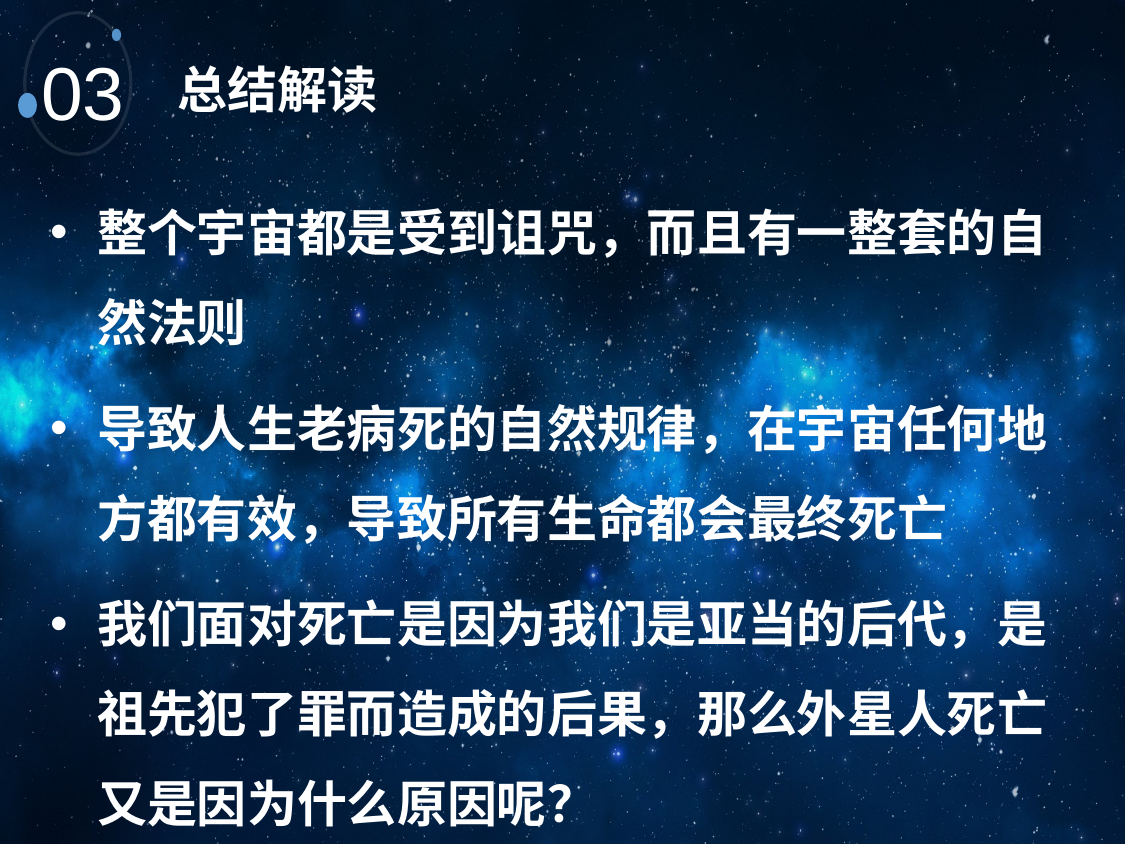

03
总结解读
整个宇宙都是受到诅咒，而且有一整套的自然法则
导致人生老病死的自然规律，在宇宙任何地方都有效，导致所有生命都会最终死亡
我们面对死亡是因为我们是亚当的后代，是祖先犯了罪而造成的后果，那么外星人死亡又是因为什么原因呢？